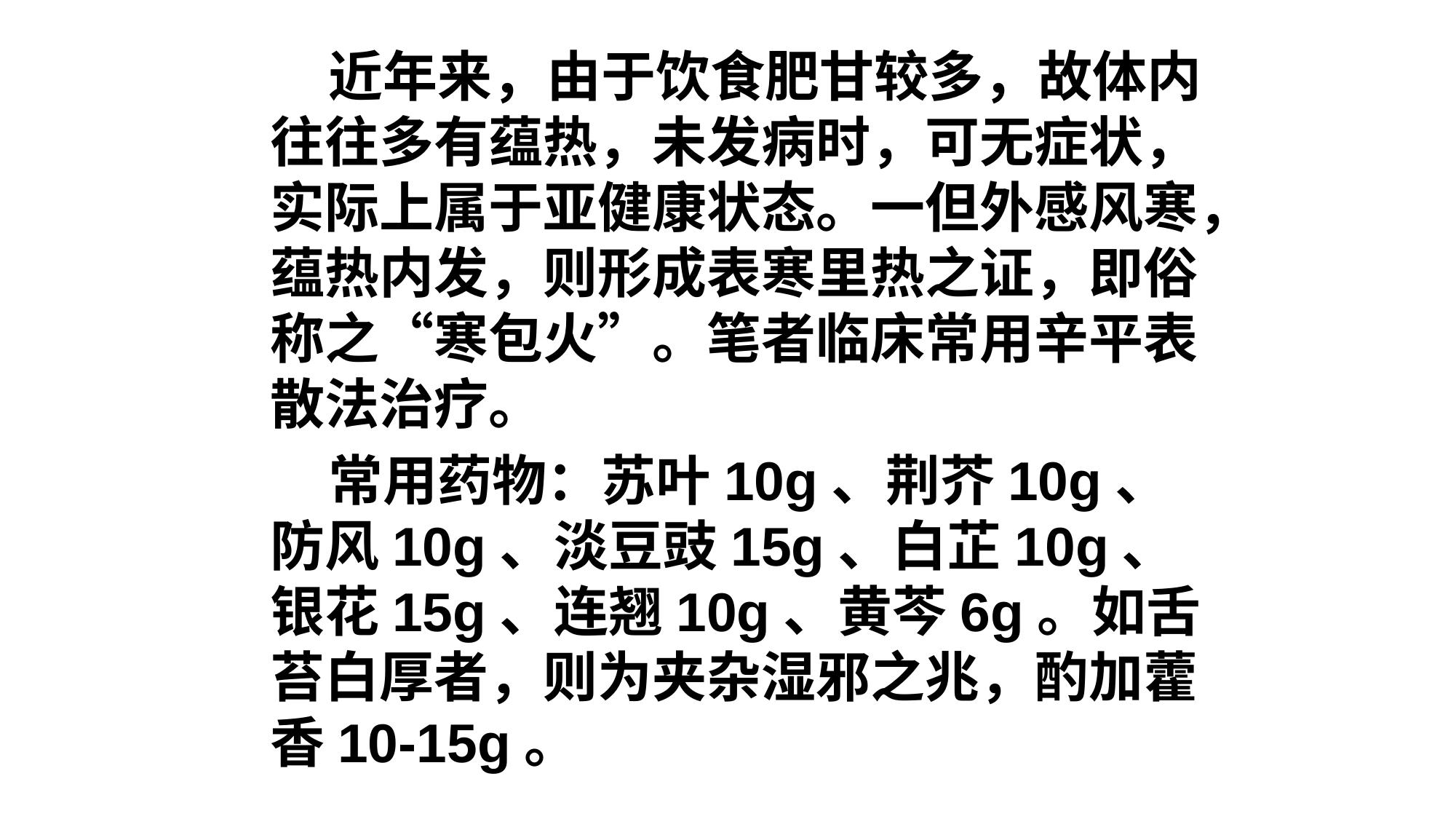

近年来，由于饮食肥甘较多，故体内往往多有蕴热，未发病时，可无症状，实际上属于亚健康状态。一但外感风寒，蕴热内发，则形成表寒里热之证，即俗称之“寒包火”。笔者临床常用辛平表散法治疗。
       常用药物：苏叶10g、荆芥10g、防风10g、淡豆豉15g、白芷10g、银花15g、连翘10g、黄芩6g。如舌苔白厚者，则为夹杂湿邪之兆，酌加藿香10-15g。